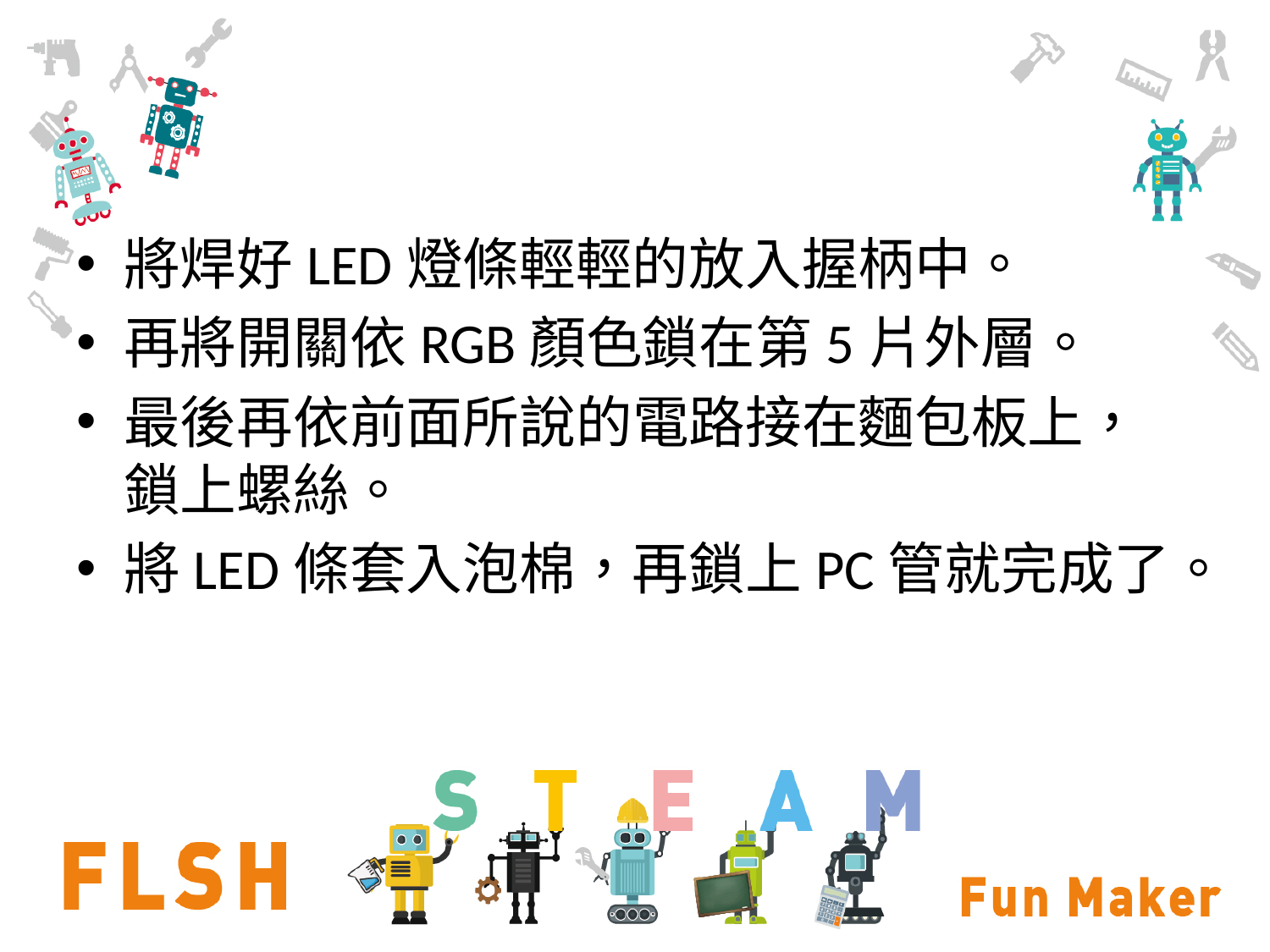

#
將焊好LED燈條輕輕的放入握柄中。
再將開關依RGB顏色鎖在第5片外層。
最後再依前面所說的電路接在麵包板上，鎖上螺絲。
將LED條套入泡棉，再鎖上PC管就完成了。